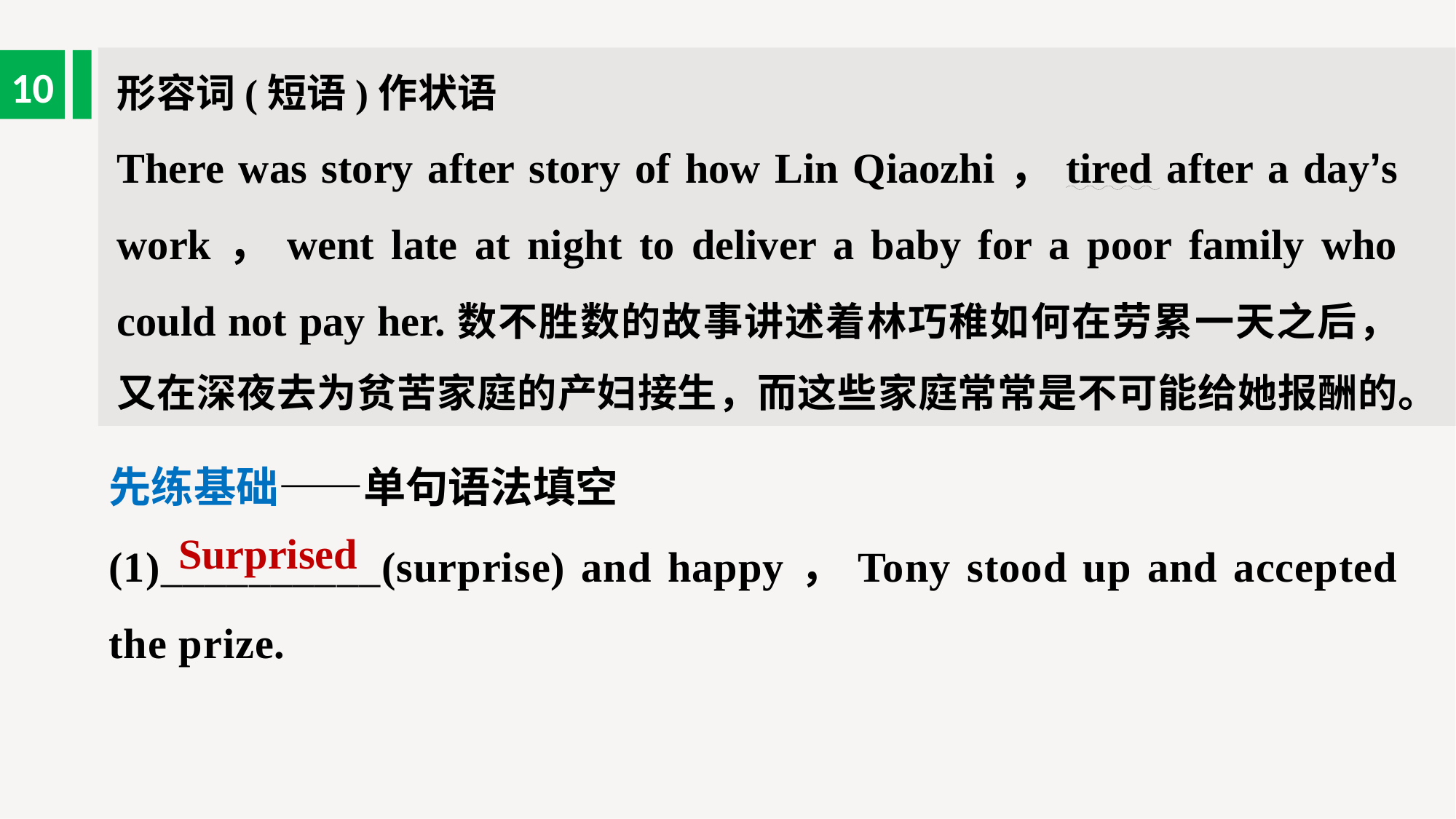

形容词(短语)作状语
There was story after story of how Lin Qiaozhi，tired after a day’s work，went late at night to deliver a baby for a poor family who could not pay her.数不胜数的故事讲述着林巧稚如何在劳累一天之后，又在深夜去为贫苦家庭的产妇接生，而这些家庭常常是不可能给她报酬的。

10
先练基础——单句语法填空
(1)__________(surprise) and happy，Tony stood up and accepted the prize.
Surprised